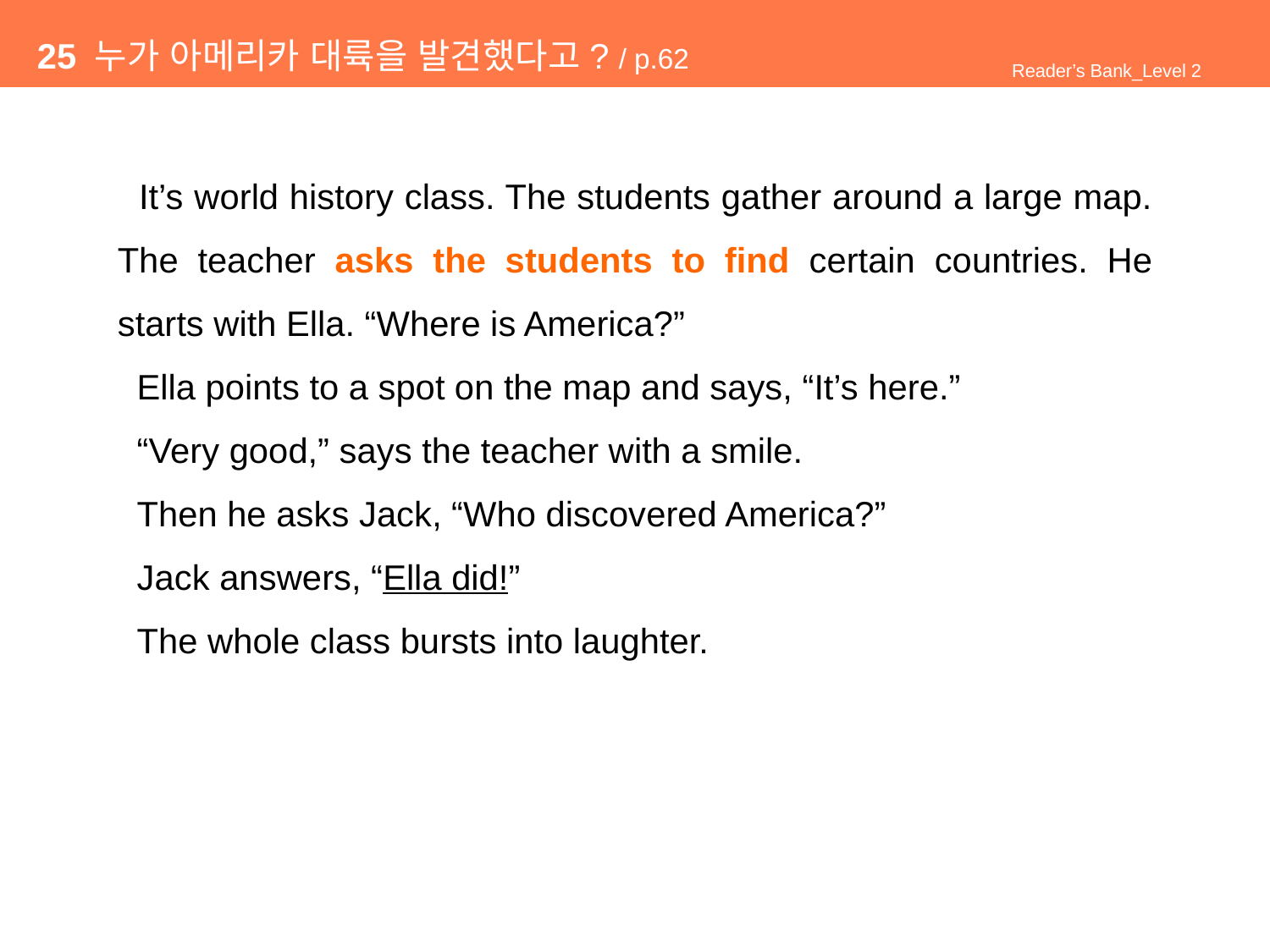

# 25 누가 아메리카 대륙을 발견했다고? / p.62
Reader’s Bank_Level 2

  It’s world history class. The students gather around a large map. The teacher asks the students to find certain countries. He starts with Ella. “Where is America?”
  Ella points to a spot on the map and says, “It’s here.”
  “Very good,” says the teacher with a smile.
  Then he asks Jack, “Who discovered America?”
  Jack answers, “Ella did!”
  The whole class bursts into laughter.